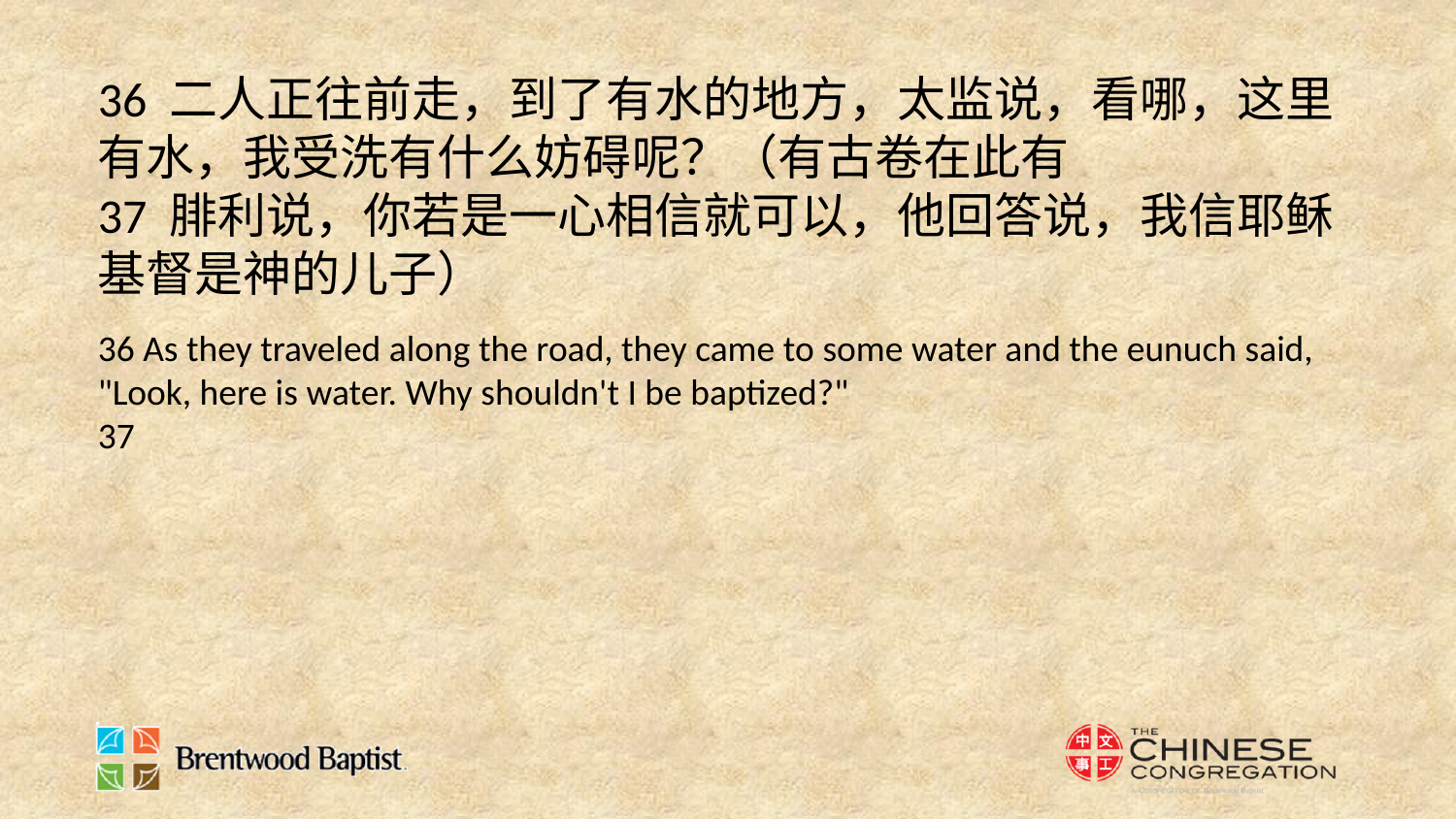

36 二人正往前走，到了有水的地方，太监说，看哪，这里有水，我受洗有什么妨碍呢？（有古卷在此有
37 腓利说，你若是一心相信就可以，他回答说，我信耶稣基督是神的儿子）

36 As they traveled along the road, they came to some water and the eunuch said, "Look, here is water. Why shouldn't I be baptized?"
37